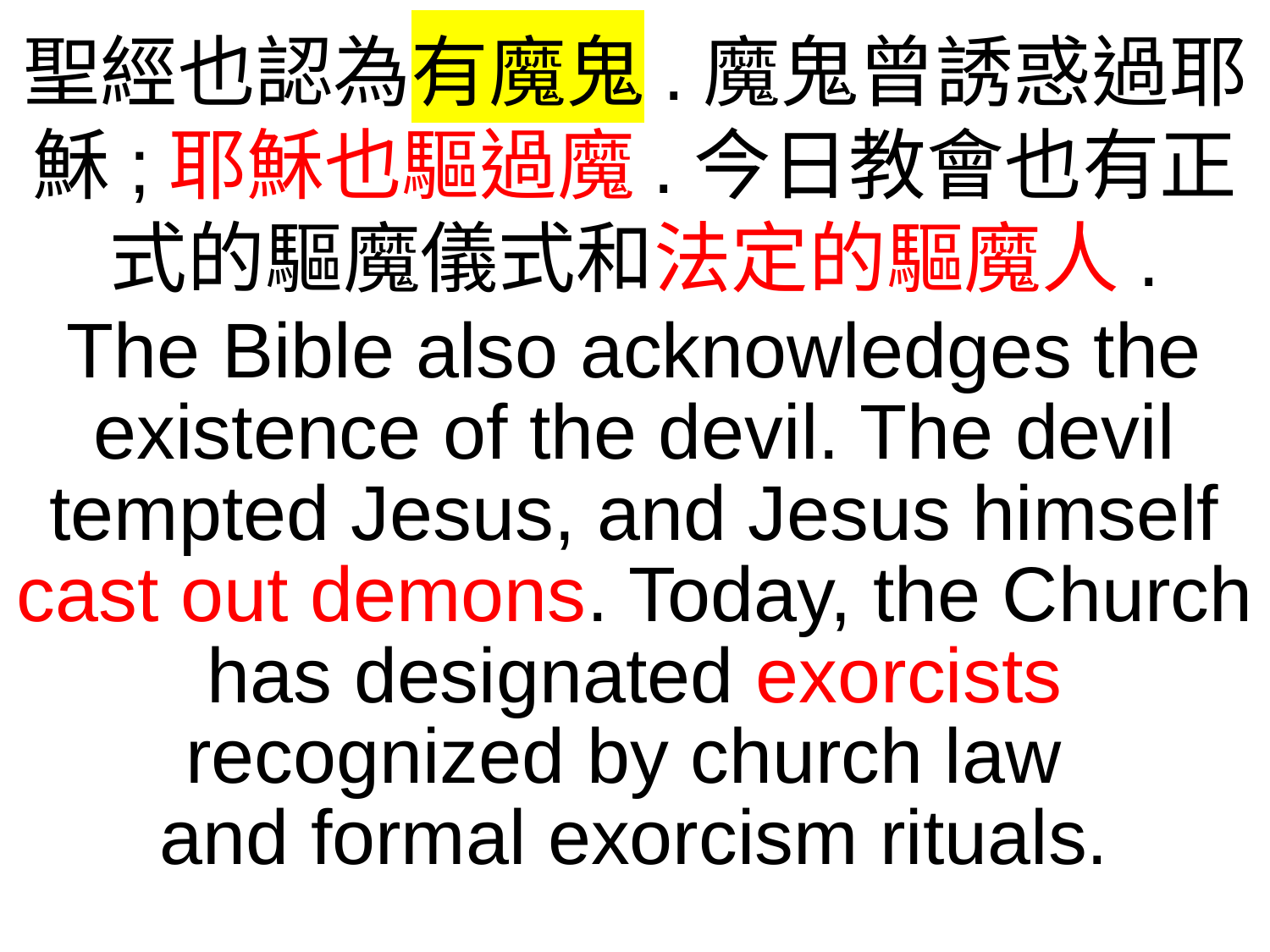

聖經也認為有魔鬼.魔鬼曾誘惑過耶穌;耶穌也驅過魔.今日教會也有正式的驅魔儀式和法定的驅魔人.
The Bible also acknowledges the existence of the devil. The devil tempted Jesus, and Jesus himself cast out demons. Today, the Church has designated exorcists recognized by church law
and formal exorcism rituals.